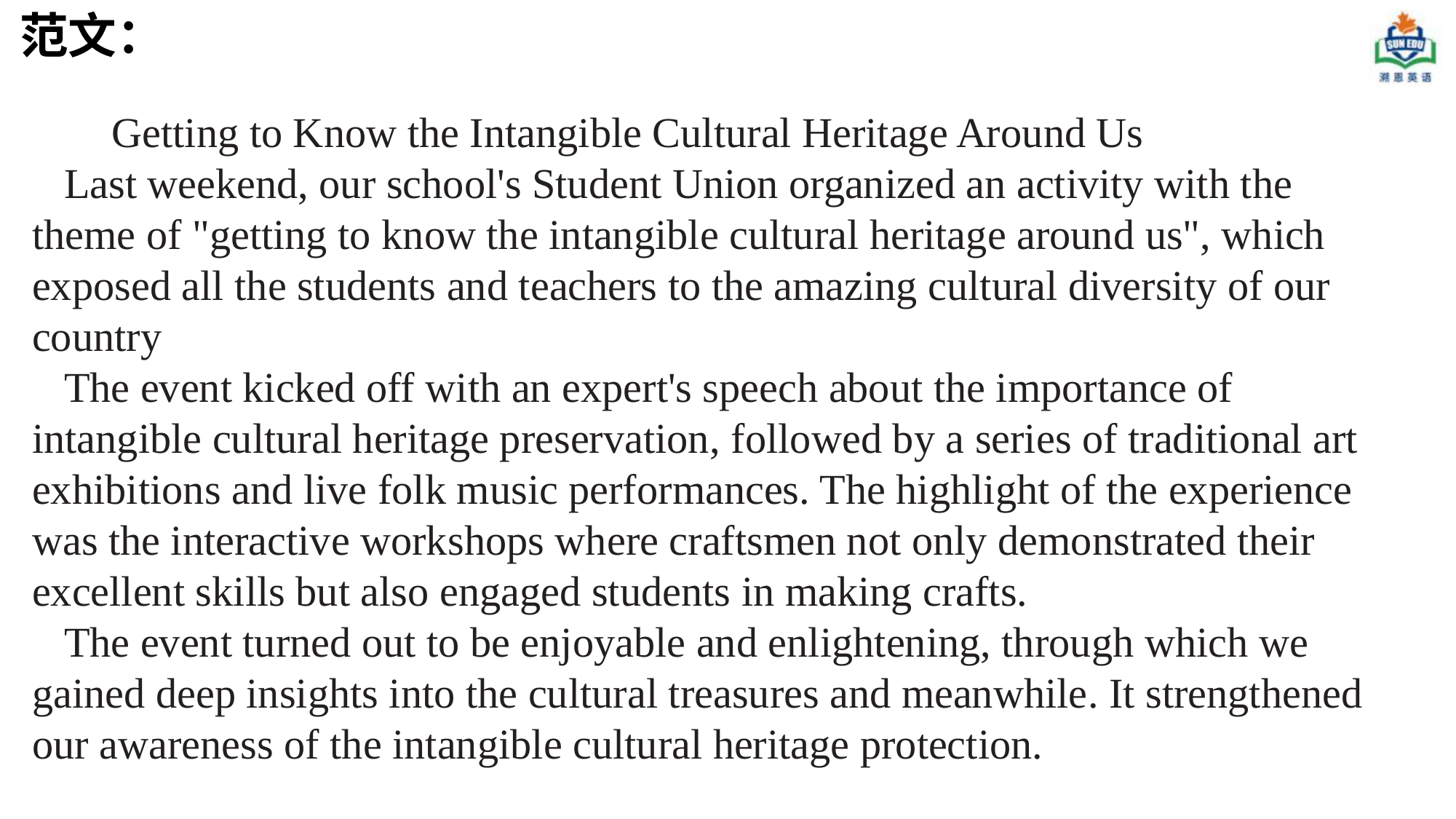

范文：
Getting to Know the Intangible Cultural Heritage Around Us
Last weekend, our school's Student Union organized an activity with the theme of "getting to know the intangible cultural heritage around us", which exposed all the students and teachers to the amazing cultural diversity of our country
The event kicked off with an expert's speech about the importance of intangible cultural heritage preservation, followed by a series of traditional art exhibitions and live folk music performances. The highlight of the experience was the interactive workshops where craftsmen not only demonstrated their excellent skills but also engaged students in making crafts.
The event turned out to be enjoyable and enlightening, through which we gained deep insights into the cultural treasures and meanwhile. It strengthened our awareness of the intangible cultural heritage protection.